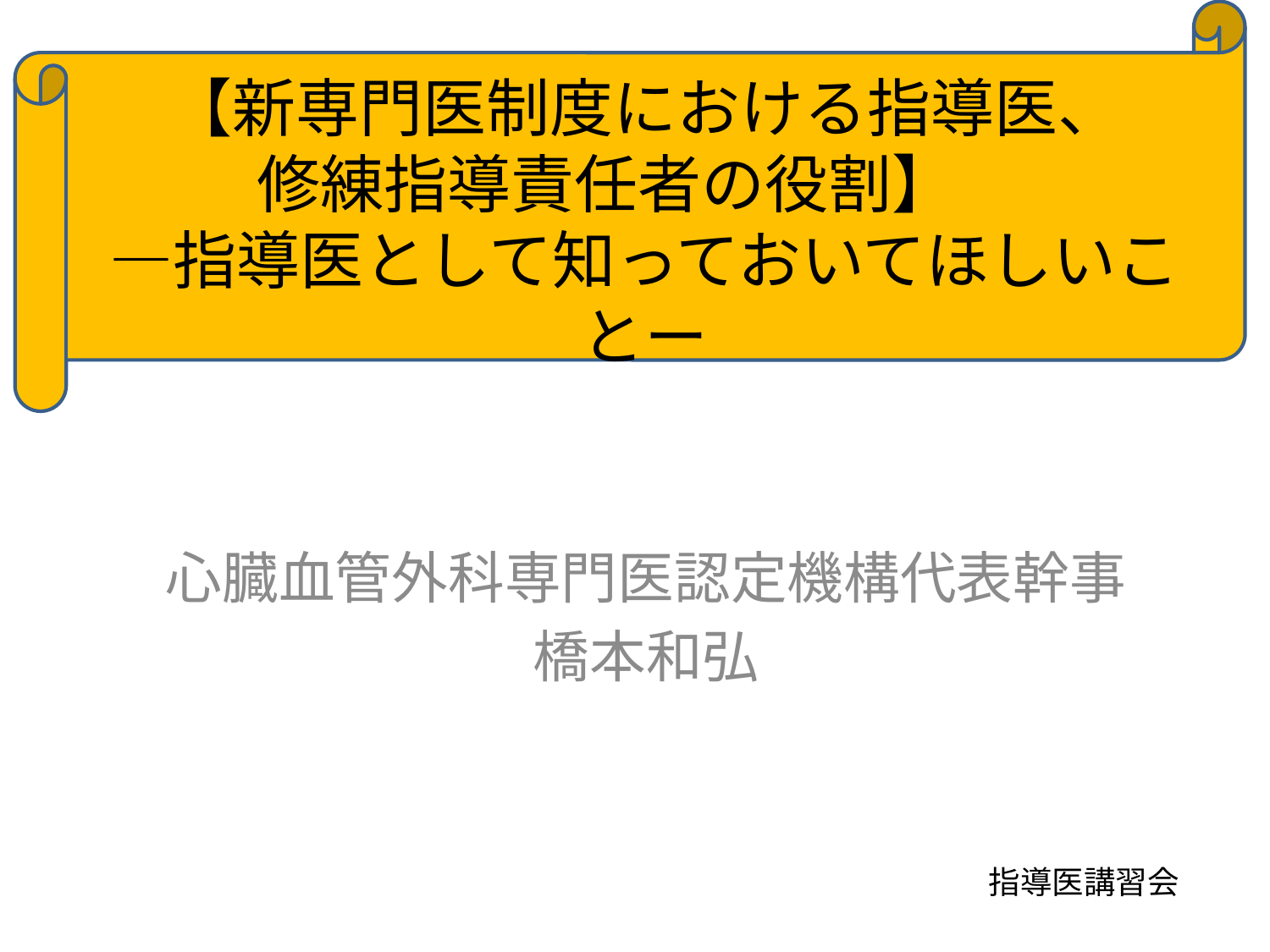

# 【新専門医制度における指導医、 修練指導責任者の役割】 　 ―指導医として知っておいてほしいことー
心臓血管外科専門医認定機構代表幹事
橋本和弘
指導医講習会